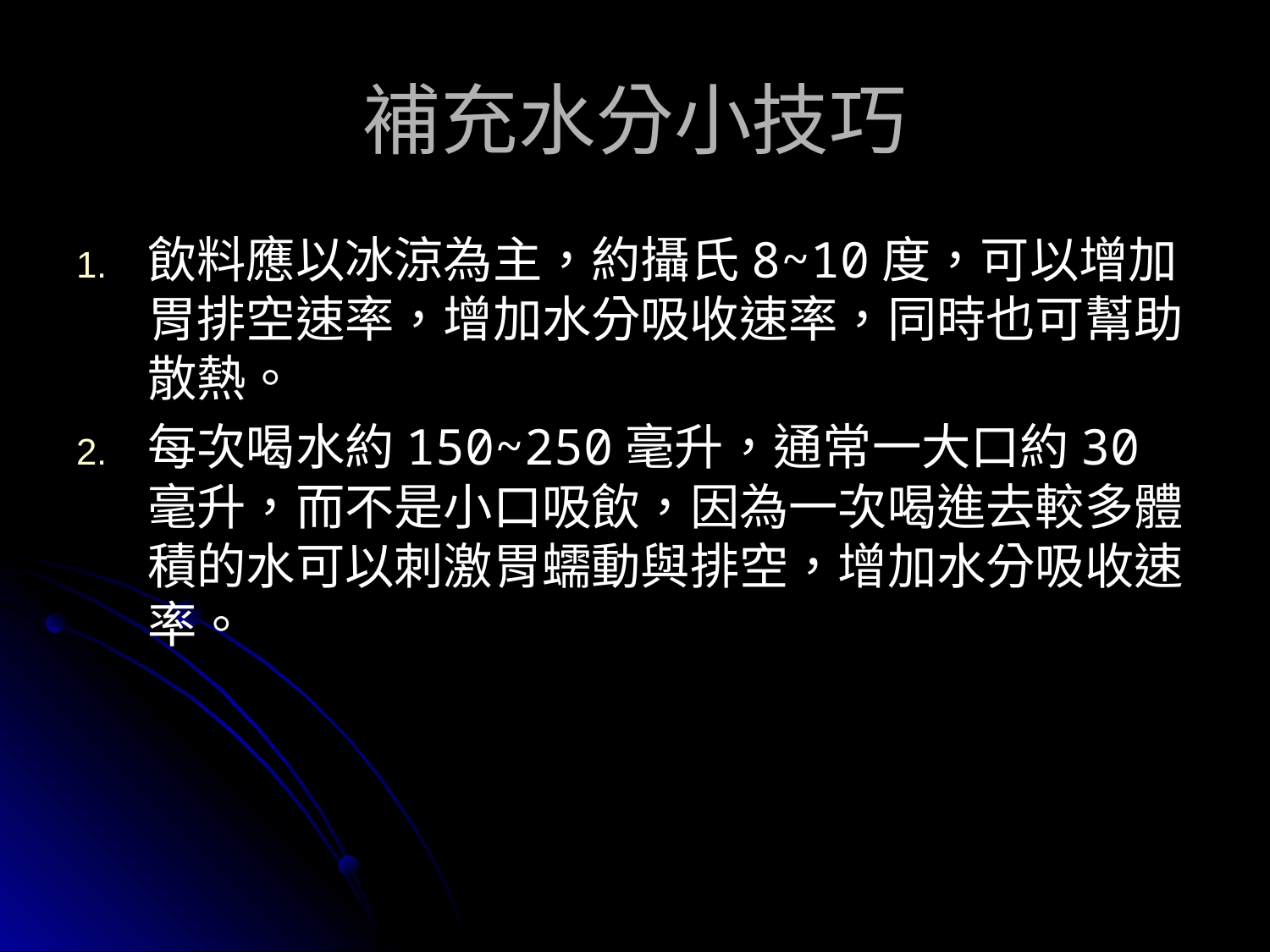

# 補充水分小技巧
飲料應以冰涼為主，約攝氏8~10度，可以增加胃排空速率，增加水分吸收速率，同時也可幫助散熱。
每次喝水約150~250毫升，通常一大口約30毫升，而不是小口吸飲，因為一次喝進去較多體積的水可以刺激胃蠕動與排空，增加水分吸收速率。